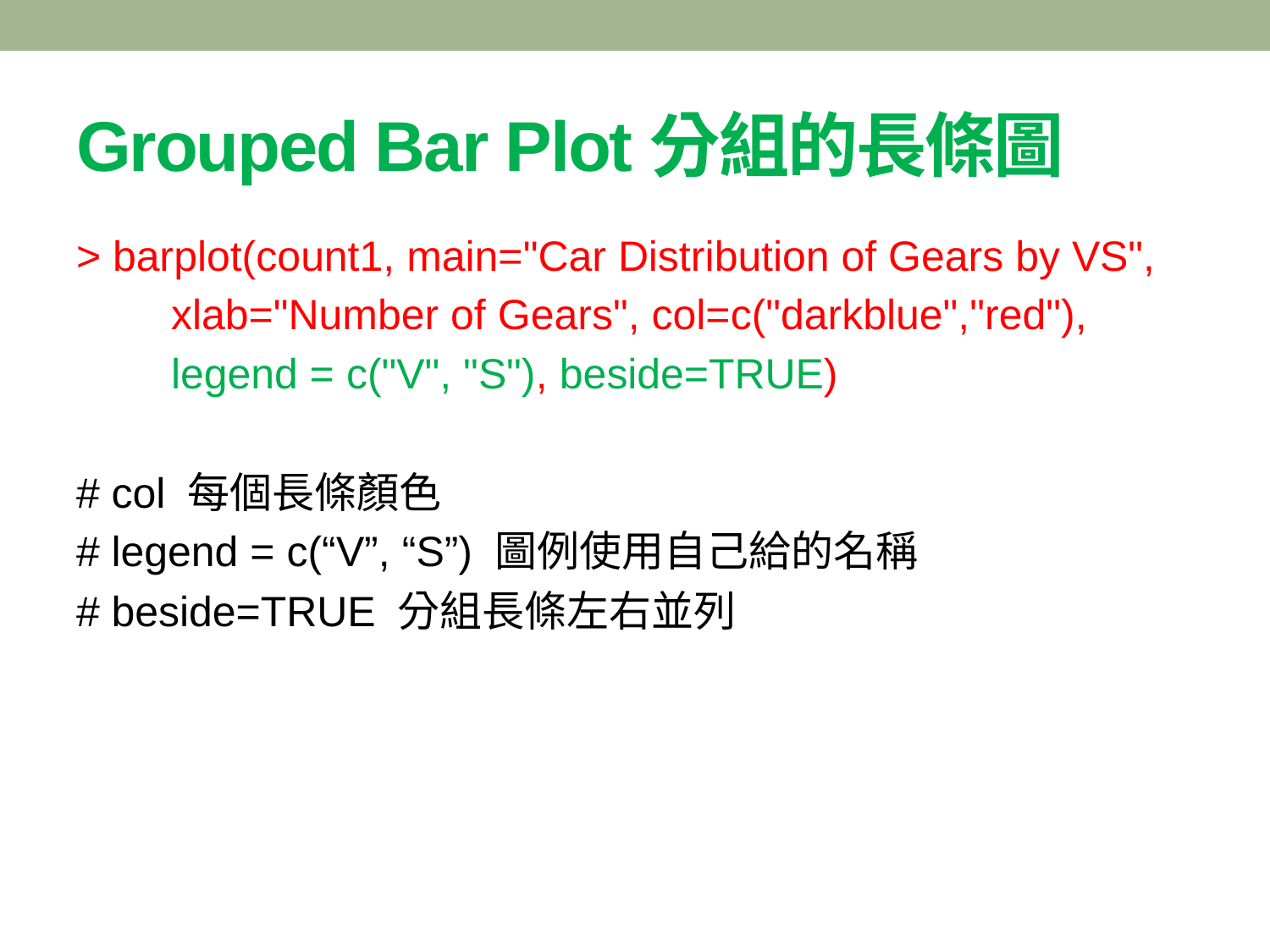

# Grouped Bar Plot分組的長條圖
> barplot(count1, main="Car Distribution of Gears by VS",
        xlab="Number of Gears", col=c("darkblue","red"),
        legend = c("V", "S"), beside=TRUE)

# col 每個長條顏色
# legend = c(“V”, “S”) 圖例使用自己給的名稱
# beside=TRUE 分組長條左右並列